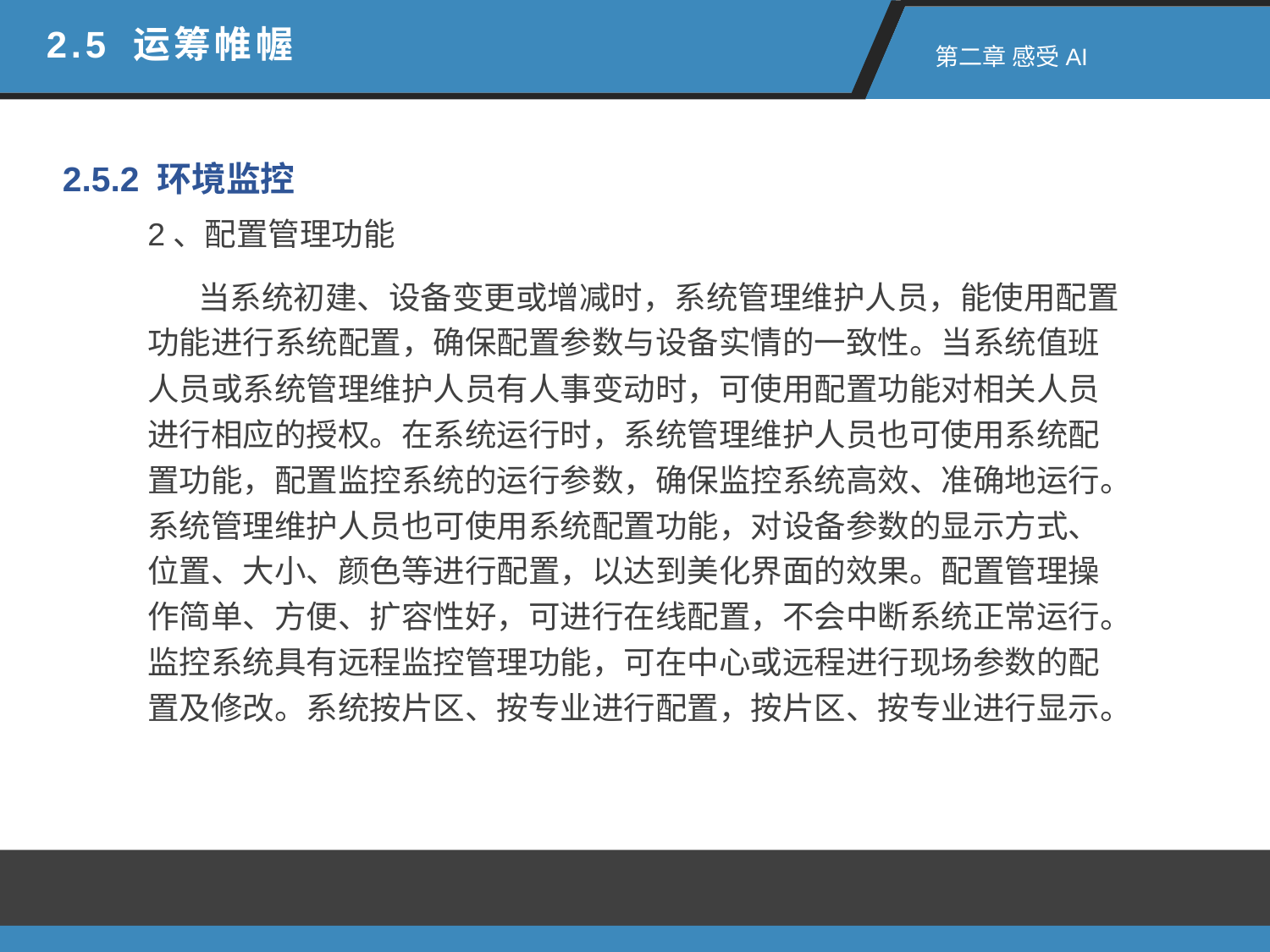

2.5 运筹帷幄
  第二章 感受AI
2.5.2 环境监控

2、配置管理功能
      当系统初建、设备变更或增减时，系统管理维护人员，能使用配置功能进行系统配置，确保配置参数与设备实情的一致性。当系统值班人员或系统管理维护人员有人事变动时，可使用配置功能对相关人员进行相应的授权。在系统运行时，系统管理维护人员也可使用系统配置功能，配置监控系统的运行参数，确保监控系统高效、准确地运行。系统管理维护人员也可使用系统配置功能，对设备参数的显示方式、位置、大小、颜色等进行配置，以达到美化界面的效果。配置管理操作简单、方便、扩容性好，可进行在线配置，不会中断系统正常运行。监控系统具有远程监控管理功能，可在中心或远程进行现场参数的配置及修改。系统按片区、按专业进行配置，按片区、按专业进行显示。